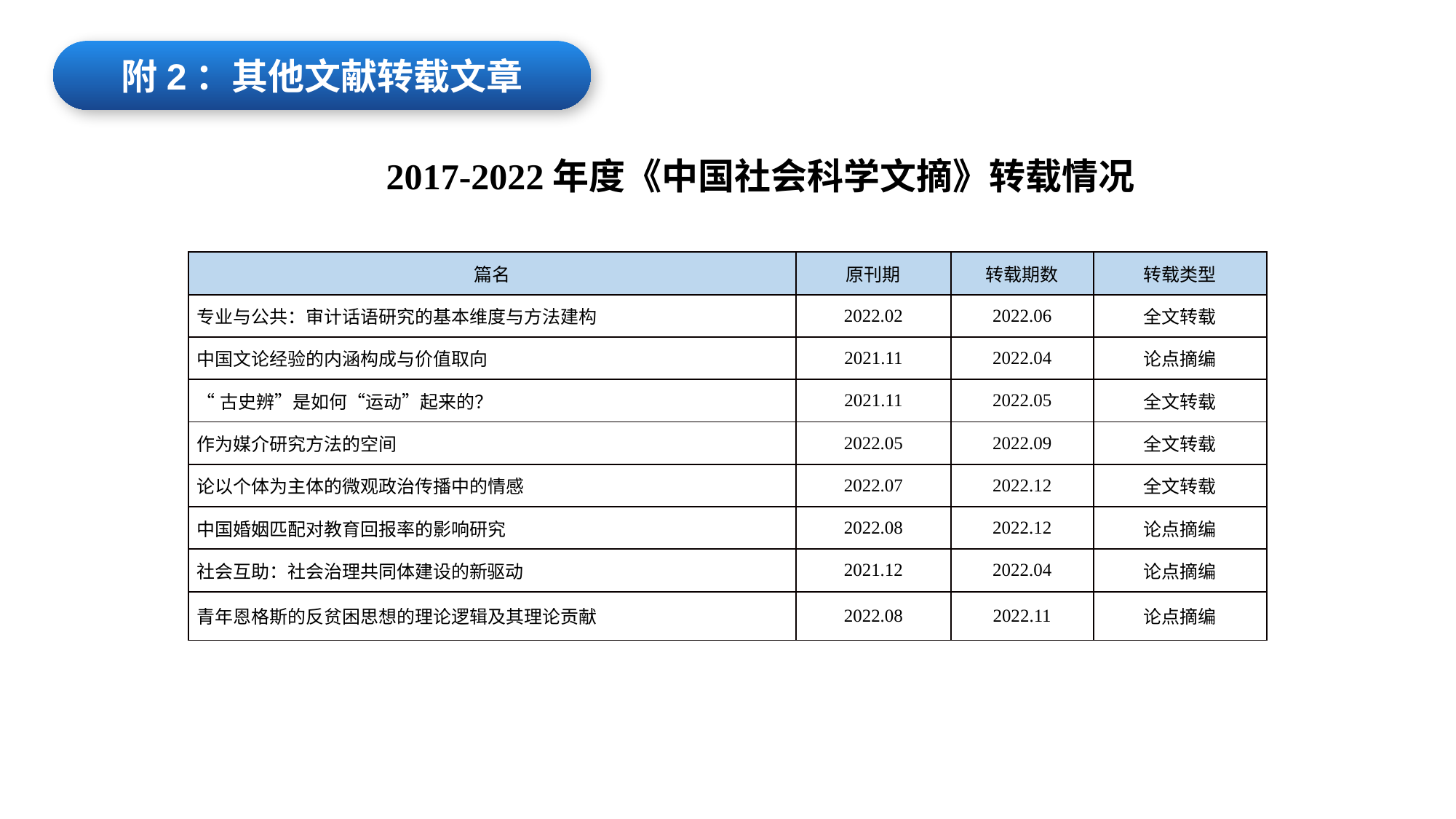

附2：其他文献转载文章
2017-2022年度《中国社会科学文摘》转载情况
| 篇名 | 原刊期 | 转载期数 | 转载类型 |
| --- | --- | --- | --- |
| 专业与公共：审计话语研究的基本维度与方法建构 | 2022.02 | 2022.06 | 全文转载 |
| 中国文论经验的内涵构成与价值取向 | 2021.11 | 2022.04 | 论点摘编 |
| “古史辨”是如何“运动”起来的？ | 2021.11 | 2022.05 | 全文转载 |
| 作为媒介研究方法的空间 | 2022.05 | 2022.09 | 全文转载 |
| 论以个体为主体的微观政治传播中的情感 | 2022.07 | 2022.12 | 全文转载 |
| 中国婚姻匹配对教育回报率的影响研究 | 2022.08 | 2022.12 | 论点摘编 |
| 社会互助：社会治理共同体建设的新驱动 | 2021.12 | 2022.04 | 论点摘编 |
| 青年恩格斯的反贫困思想的理论逻辑及其理论贡献 | 2022.08 | 2022.11 | 论点摘编 |